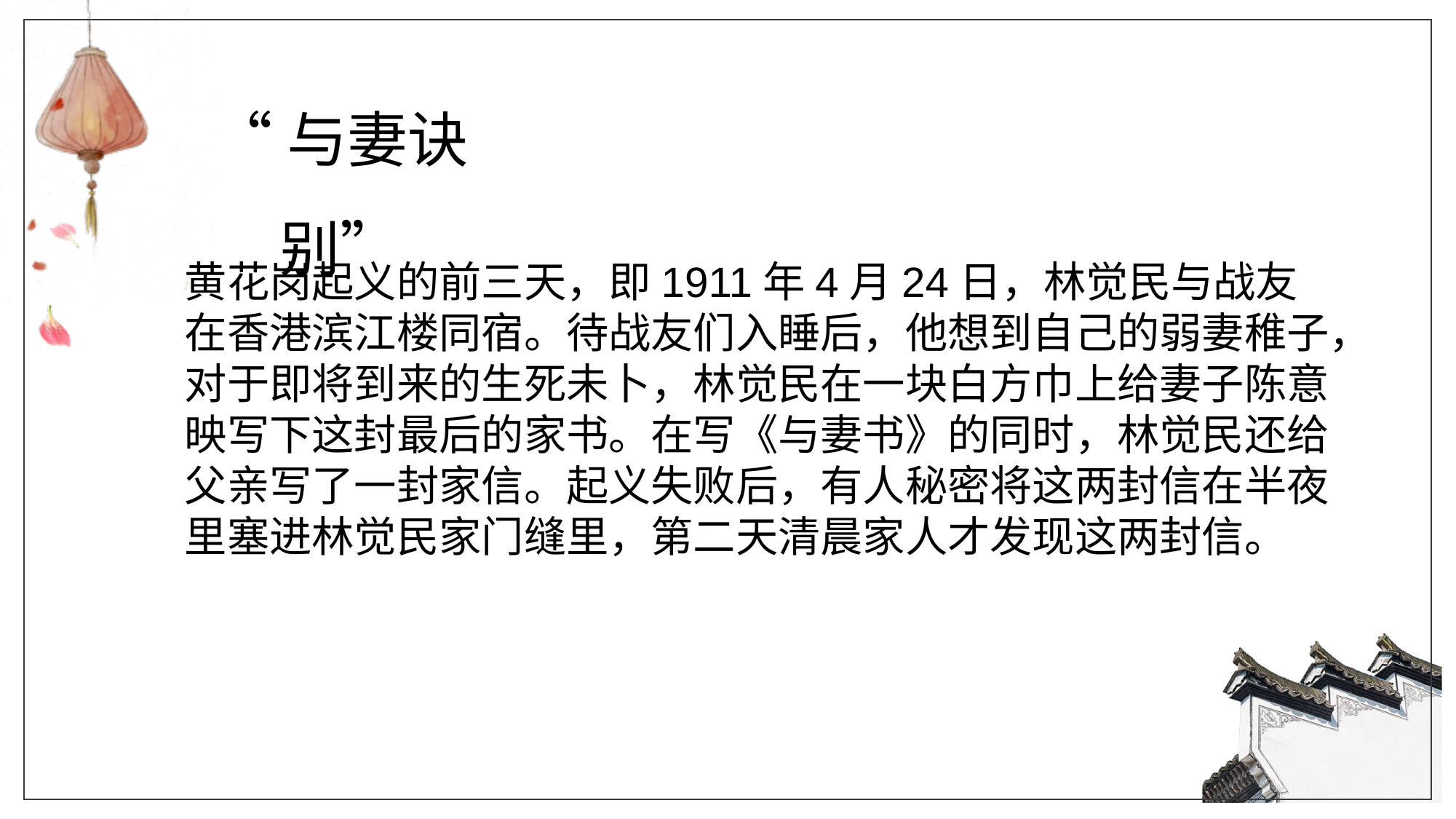

“与妻诀别”
黄花岗起义的前三天，即1911年4月24日，林觉民与战友在香港滨江楼同宿。待战友们入睡后，他想到自己的弱妻稚子，对于即将到来的生死未卜，林觉民在一块白方巾上给妻子陈意映写下这封最后的家书。在写《与妻书》的同时，林觉民还给父亲写了一封家信。起义失败后，有人秘密将这两封信在半夜里塞进林觉民家门缝里，第二天清晨家人才发现这两封信。